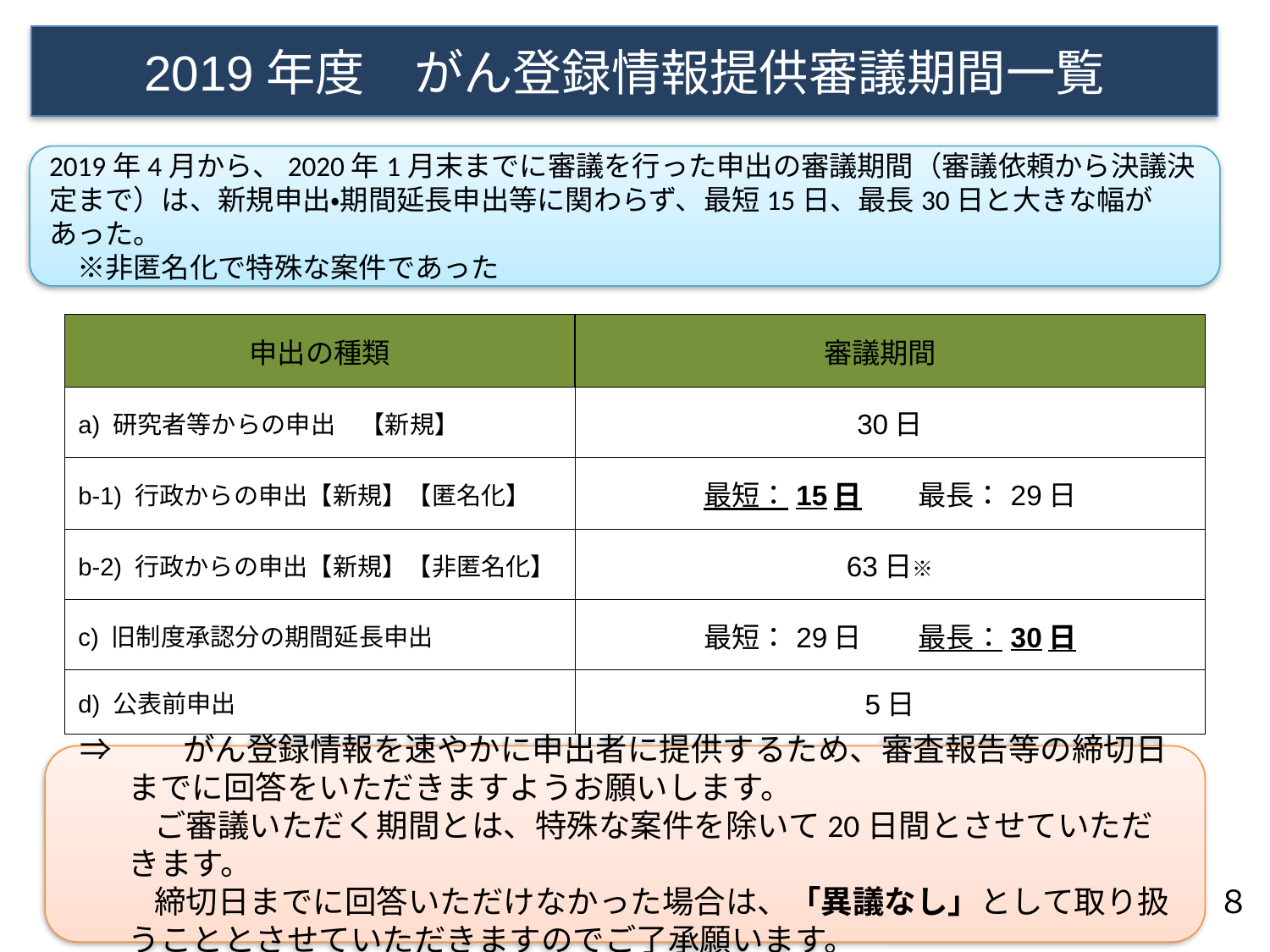

# 2019年度　がん登録情報提供審議期間一覧
2019年4月から、2020年1月末までに審議を行った申出の審議期間（審議依頼から決議決定まで）は、新規申出・期間延長申出等に関わらず、最短15日、最長30日と大きな幅があった。
　※非匿名化で特殊な案件であった
|  |
| --- |
| 申出の種類 | 審議期間 |
| --- | --- |
| a) 研究者等からの申出　【新規】 | 30日 |
| b-1) 行政からの申出【新規】【匿名化】 | 最短：15日　　最長：29日 |
| b-2) 行政からの申出【新規】【非匿名化】 | 63日※ |
| c) 旧制度承認分の期間延長申出 | 最短：29日　　最長：30日 |
| d) 公表前申出 | 5日 |
⇒　　がん登録情報を速やかに申出者に提供するため、審査報告等の締切日までに回答をいただきますようお願いします。
ご審議いただく期間とは、特殊な案件を除いて20日間とさせていただきます。
締切日までに回答いただけなかった場合は、「異議なし」として取り扱うこととさせていただきますのでご了承願います。
８